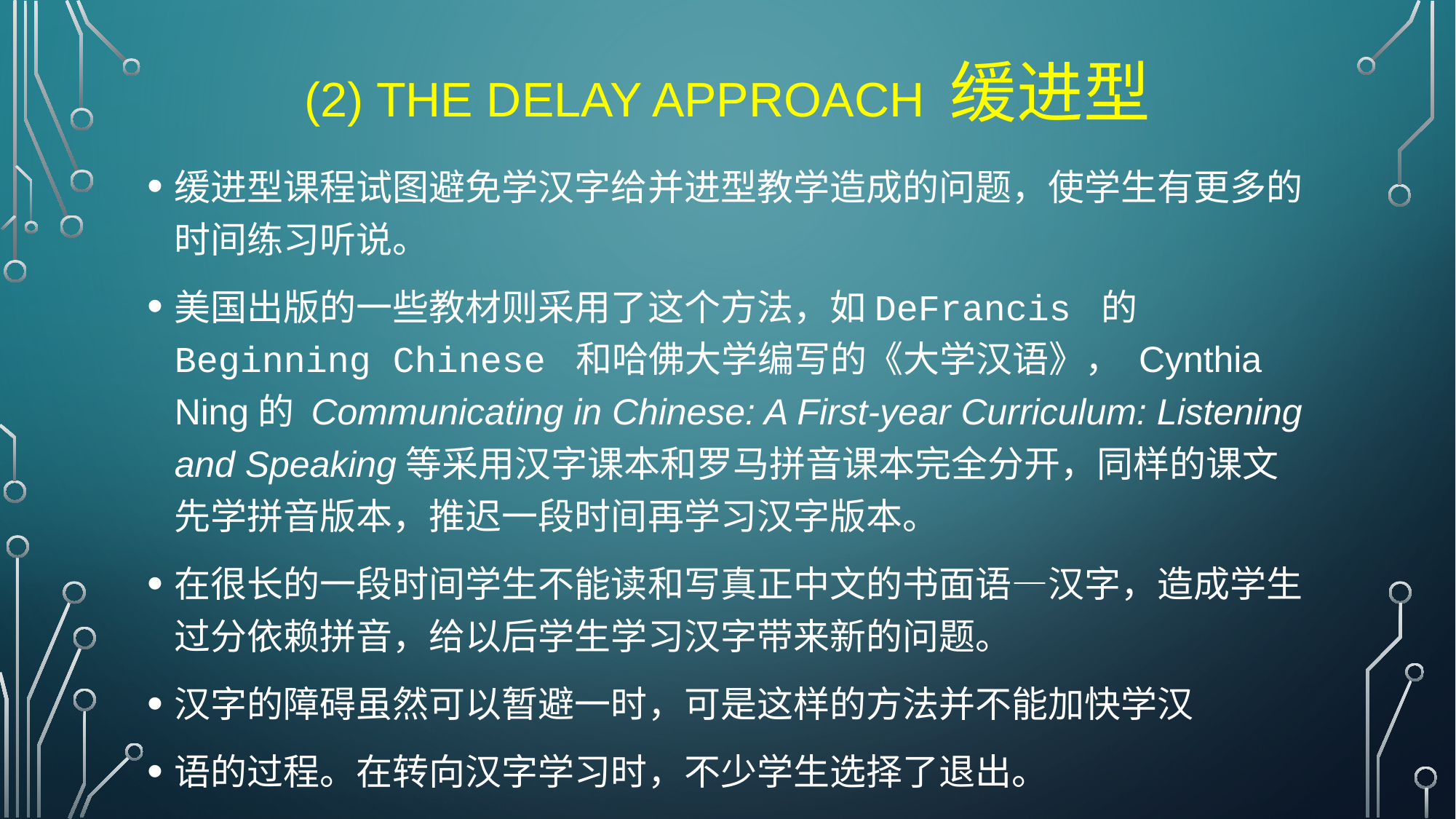

# (2) the delay approach 缓进型
缓进型课程试图避免学汉字给并进型教学造成的问题，使学生有更多的时间练习听说。
美国出版的一些教材则采用了这个方法，如DeFrancis 的Beginning Chinese 和哈佛大学编写的《大学汉语》， Cynthia Ning的 Communicating in Chinese: A First-year Curriculum: Listening and Speaking等采用汉字课本和罗马拼音课本完全分开，同样的课文先学拼音版本，推迟一段时间再学习汉字版本。
在很长的一段时间学生不能读和写真正中文的书面语—汉字，造成学生过分依赖拼音，给以后学生学习汉字带来新的问题。
汉字的障碍虽然可以暂避一时，可是这样的方法并不能加快学汉
语的过程。在转向汉字学习时，不少学生选择了退出。